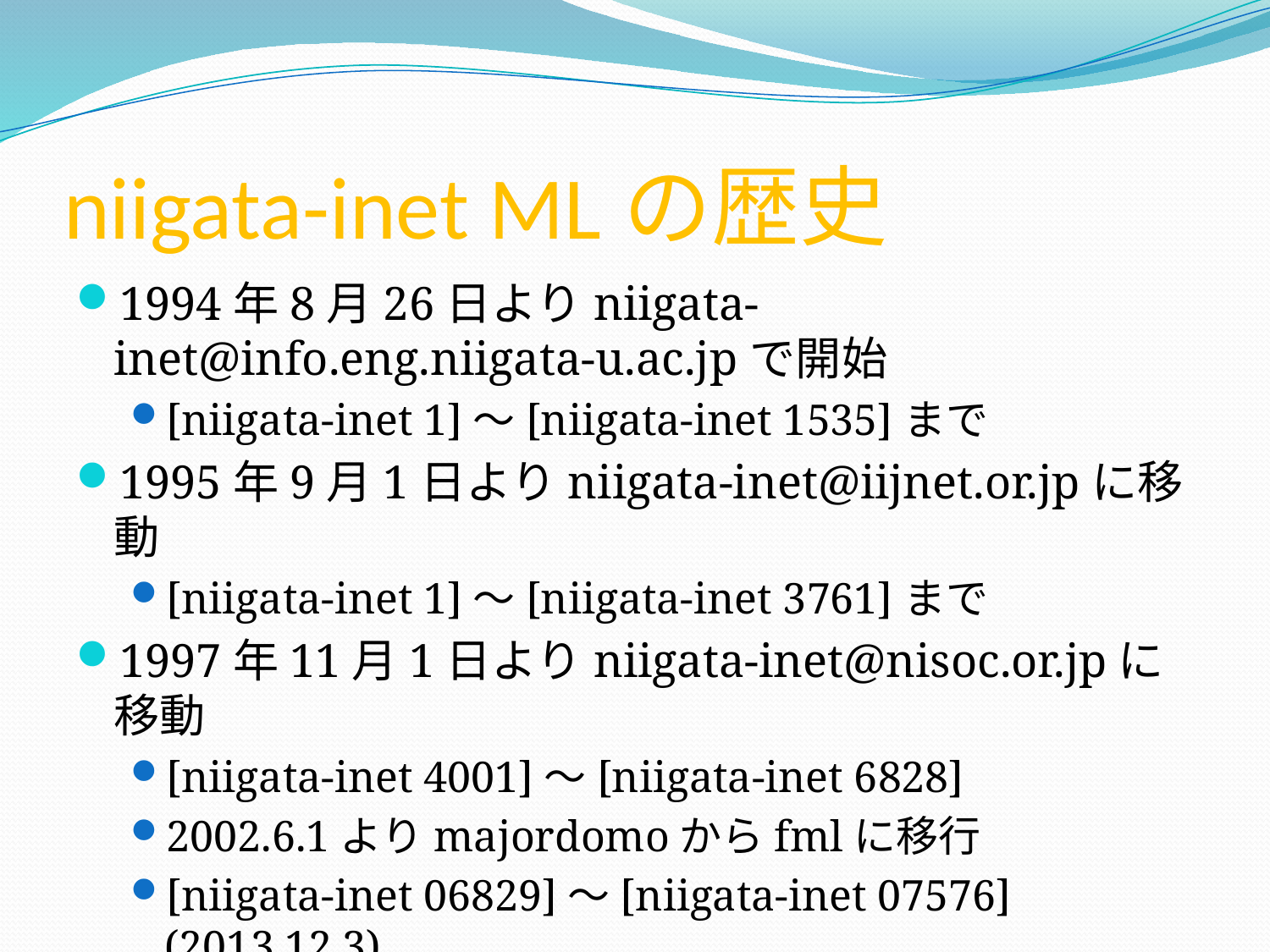

# niigata-inet MLの歴史
1994年8月26日よりniigata-inet@info.eng.niigata-u.ac.jpで開始
[niigata-inet 1]～[niigata-inet 1535]まで
1995年9月1日よりniigata-inet@iijnet.or.jpに移動
[niigata-inet 1]～[niigata-inet 3761]まで
1997年11月1日よりniigata-inet@nisoc.or.jpに移動
[niigata-inet 4001]～[niigata-inet 6828]
2002.6.1よりmajordomoからfmlに移行
[niigata-inet 06829]～[niigata-inet 07576](2013.12.3)